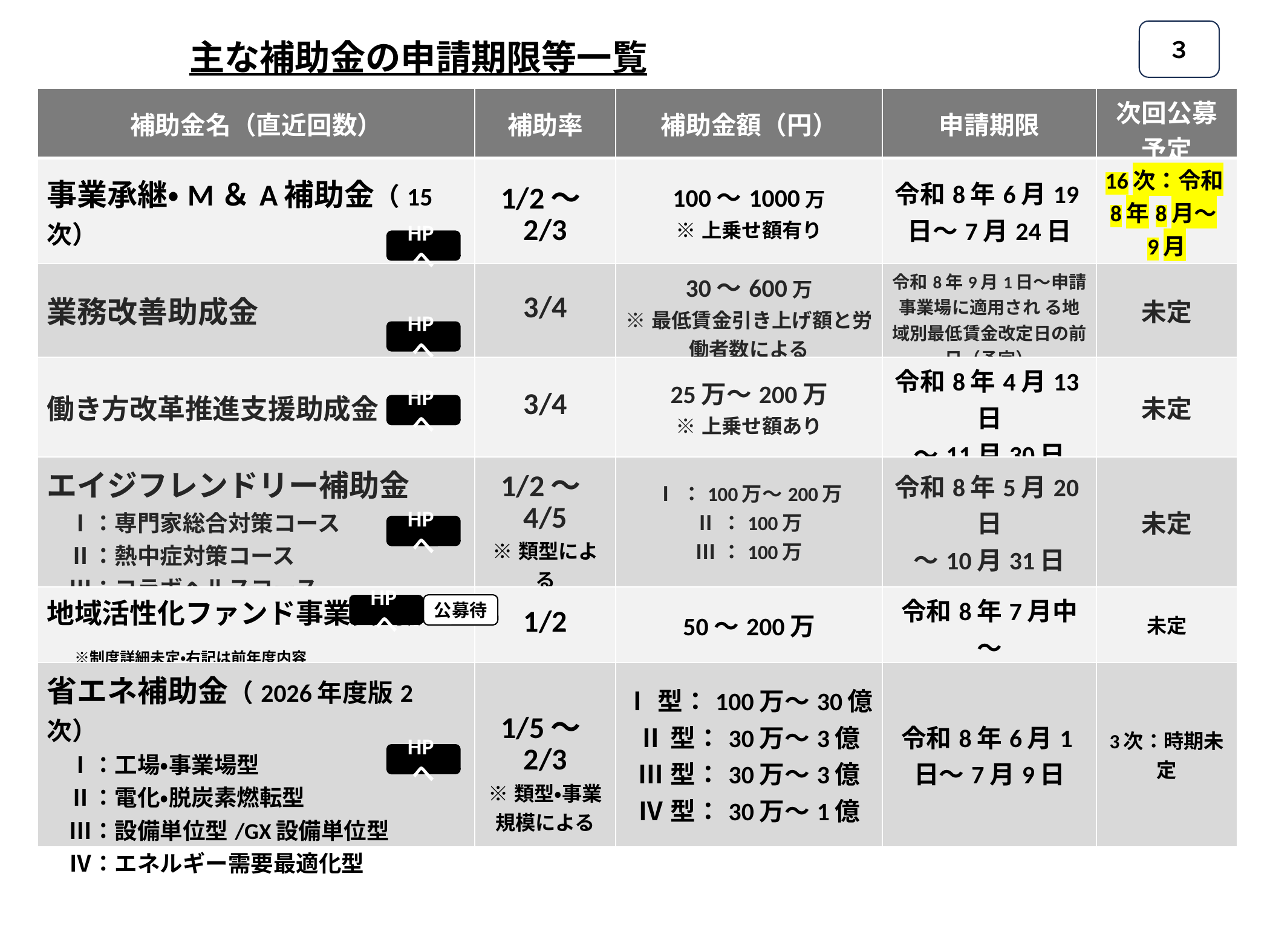

３
主な補助金の申請期限等一覧
| 補助金名（直近回数） | 補助率 | 補助金額（円） | 申請期限 | 次回公募予定 |
| --- | --- | --- | --- | --- |
| 事業承継・M＆A補助金（15次） | 1/2～2/3 | 100～1000万 ※上乗せ額有り | 令和8年6月19日～7月24日 | 16次：令和8年8月～9月 |
| 業務改善助成金 | 3/4 | 30～600万 ※最低賃金引き上げ額と労働者数による | 令和8年9月1日～申請事業場に適用され る地域別最低賃金改定日の前日（予定） | 未定 |
| 働き方改革推進支援助成金 | 3/4 | 25万～200万 ※上乗せ額あり | 令和8年4月13日 ～11月30日 | 未定 |
| エイジフレンドリー補助金 　Ⅰ：専門家総合対策コース 　Ⅱ：熱中症対策コース 　Ⅲ：コラボヘルスコース | 1/2～4/5 ※類型による | Ⅰ：100万～200万 Ⅱ：100万 Ⅲ：100万 | 令和8年5月20日 ～10月31日 | 未定 |
| 地域活性化ファンド事業費助成金 　※制度詳細未定・右記は前年度内容 | 1/2 | 50～200万 | 令和8年7月中～ | 未定 |
| 省エネ補助金（2026年度版2次） 　Ⅰ：工場・事業場型 　Ⅱ：電化・脱炭素燃転型 　Ⅲ：設備単位型/GX設備単位型 　Ⅳ：エネルギー需要最適化型 | 1/5～2/3 ※類型・事業規模による | Ⅰ型：100万～30億 Ⅱ型：30万～3億 Ⅲ型：30万～3億 Ⅳ型：30万～1億 | 令和8年6月1日～7月9日 | 3次：時期未定 |
HPへ
HPへ
HPへ
HPへ
HPへ
公募待
HPへ